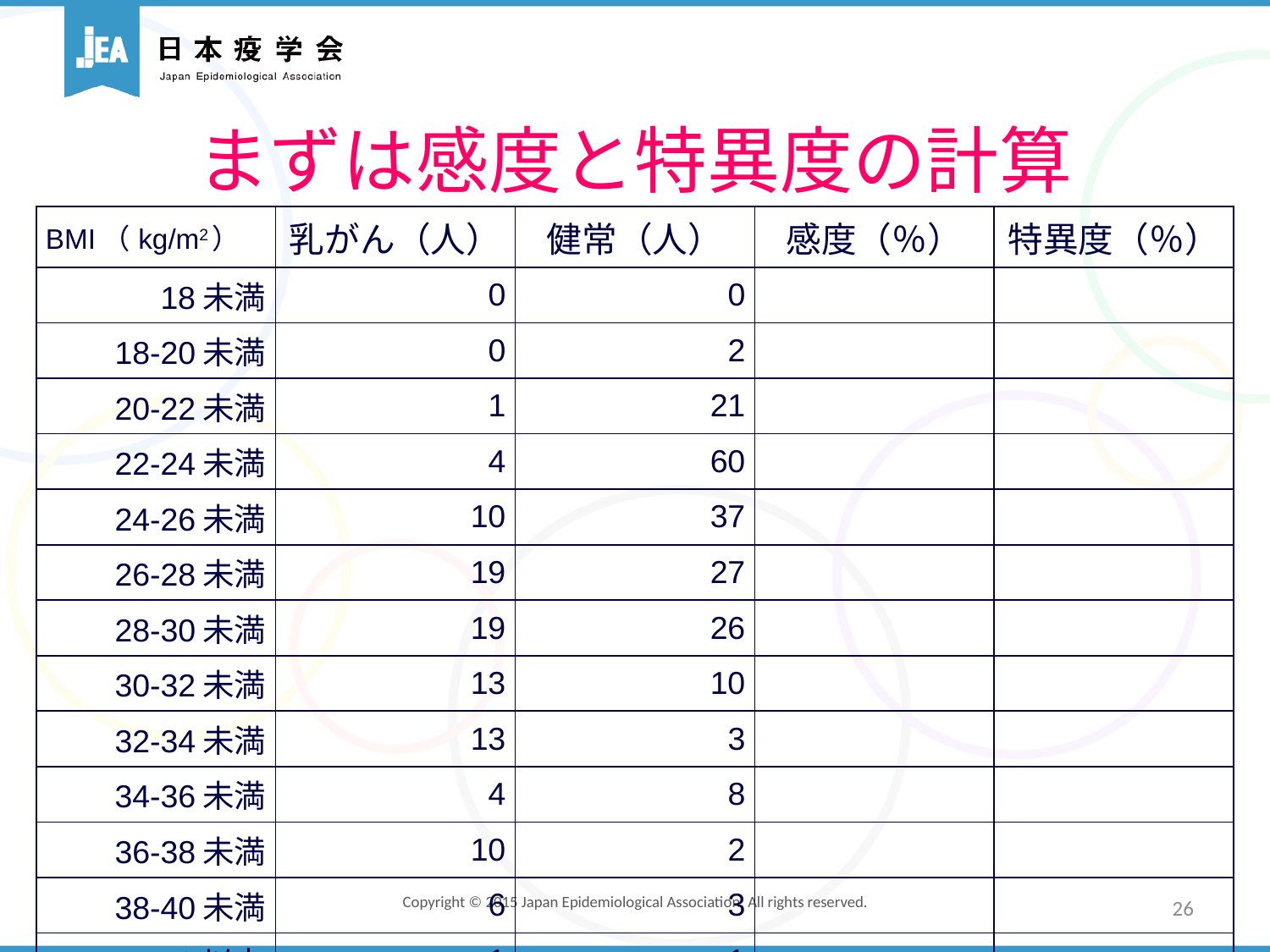

# まずは感度と特異度の計算
| BMI（kg/m2） | 乳がん（人） | 健常（人） | 感度（％） | 特異度（％） |
| --- | --- | --- | --- | --- |
| 18未満 | 0 | 0 |  |  |
| 18-20未満 | 0 | 2 |  |  |
| 20-22未満 | 1 | 21 |  |  |
| 22-24未満 | 4 | 60 |  |  |
| 24-26未満 | 10 | 37 |  |  |
| 26-28未満 | 19 | 27 |  |  |
| 28-30未満 | 19 | 26 |  |  |
| 30-32未満 | 13 | 10 |  |  |
| 32-34未満 | 13 | 3 |  |  |
| 34-36未満 | 4 | 8 |  |  |
| 36-38未満 | 10 | 2 |  |  |
| 38-40未満 | 6 | 3 |  |  |
| 40以上 | 1 | 1 |  |  |
| 合計 | 100 | 200 |  |  |
26